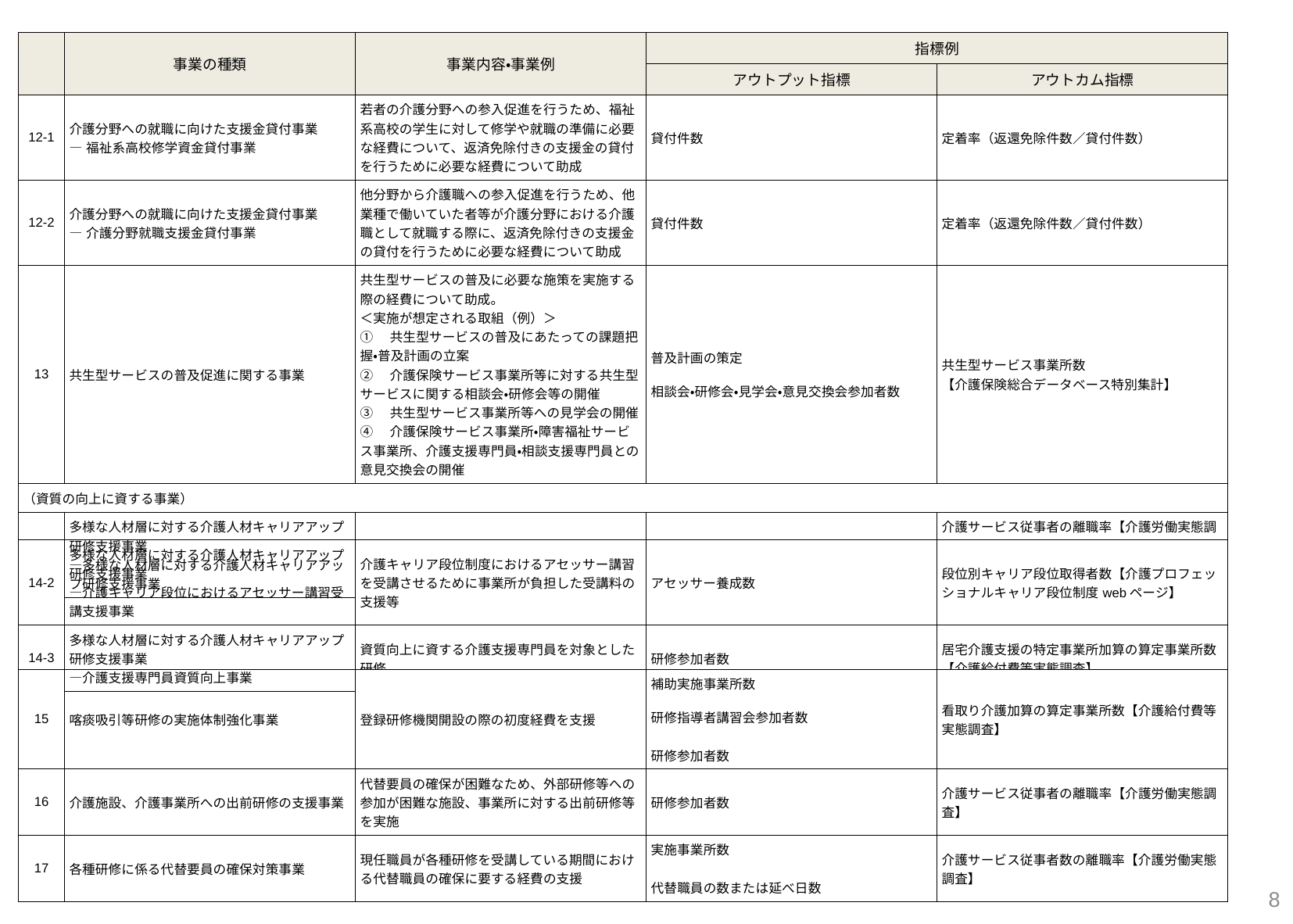

|  | 事業の種類 | 事業内容・事業例 | 指標例 |  |
| --- | --- | --- | --- | --- |
|  |  |  | アウトプット指標 | アウトカム指標 |
| 12-1 | 介護分野への就職に向けた支援金貸付事業 ―福祉系高校修学資金貸付事業 | 若者の介護分野への参入促進を行うため、福祉系高校の学生に対して修学や就職の準備に必要な経費について、返済免除付きの支援金の貸付を行うために必要な経費について助成 | 貸付件数 | 定着率（返還免除件数／貸付件数） |
| 12-2 | 介護分野への就職に向けた支援金貸付事業 ―介護分野就職支援金貸付事業 | 他分野から介護職への参入促進を行うため、他業種で働いていた者等が介護分野における介護職として就職する際に、返済免除付きの支援金の貸付を行うために必要な経費について助成 | 貸付件数 | 定着率（返還免除件数／貸付件数） |
| 13 | 共生型サービスの普及促進に関する事業 | 共生型サービスの普及に必要な施策を実施する際の経費について助成。 ＜実施が想定される取組（例）＞ ①　共生型サービスの普及にあたっての課題把握・普及計画の立案 ②　介護保険サービス事業所等に対する共生型サービスに関する相談会・研修会等の開催 ③　共生型サービス事業所等への見学会の開催 ④　介護保険サービス事業所・障害福祉サービス事業所、介護支援専門員・相談支援専門員との意見交換会の開催 | 普及計画の策定 相談会・研修会・見学会・意見交換会参加者数 | 共生型サービス事業所数 【介護保険総合データベース特別集計】 |
| （資質の向上に資する事業） |  |  |  |  |
| 14-1 | 多様な人材層に対する介護人材キャリアアップ研修支援事業 ―多様な人材層に対する介護人材キャリアアップ研修支援事業 | 介護職員の研修費用の支援等 | 研修参加者数 | 介護サービス従事者の離職率【介護労働実態調査】 サービス提供体制強化加算の算定事業所数【介護給付費等実態調査】 |
| 14-2 | 多様な人材層に対する介護人材キャリアアップ研修支援事業 ―介護キャリア段位におけるアセッサー講習受講支援事業 | 介護キャリア段位制度におけるアセッサー講習を受講させるために事業所が負担した受講料の支援等 | アセッサー養成数 | 段位別キャリア段位取得者数【介護プロフェッショナルキャリア段位制度webページ】 |
| --- | --- | --- | --- | --- |
| 14-3 | 多様な人材層に対する介護人材キャリアアップ研修支援事業 ―介護支援専門員資質向上事業 | 資質向上に資する介護支援専門員を対象とした研修 | 研修参加者数 | 居宅介護支援の特定事業所加算の算定事業所数【介護給付費等実態調査】 |
| 15 | 喀痰吸引等研修の実施体制強化事業 | 登録研修機関開設の際の初度経費を支援 | 補助実施事業所数 研修指導者講習会参加者数 研修参加者数 | 看取り介護加算の算定事業所数【介護給付費等実態調査】 |
| --- | --- | --- | --- | --- |
| 16 | 介護施設、介護事業所への出前研修の支援事業 | 代替要員の確保が困難なため、外部研修等への参加が困難な施設、事業所に対する出前研修等を実施 | 研修参加者数 | 介護サービス従事者の離職率【介護労働実態調査】 |
| 17 | 各種研修に係る代替要員の確保対策事業 | 現任職員が各種研修を受講している期間における代替職員の確保に要する経費の支援 | 実施事業所数 代替職員の数または延べ日数 | 介護サービス従事者数の離職率【介護労働実態調査】 |
8